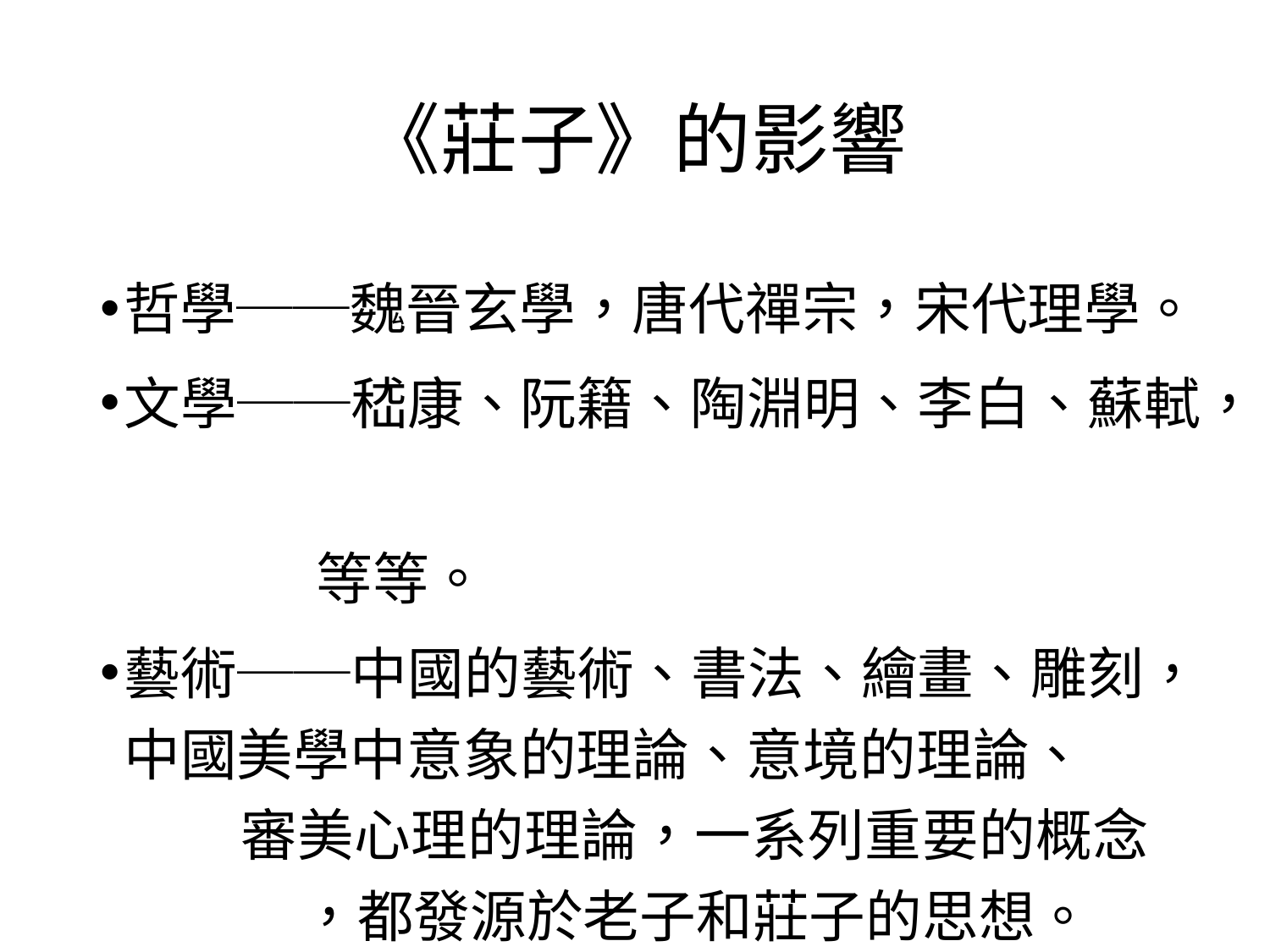

# 《莊子》的影響
哲學──魏晉玄學，唐代禪宗，宋代理學。
文學──嵇康、阮籍、陶淵明、李白、蘇軾，
                等等。
藝術──中國的藝術、書法、繪畫、雕刻，中國美學中意象的理論、意境的理論、                   審美心理的理論，一系列重要的概念                   ，都發源於老子和莊子的思想。